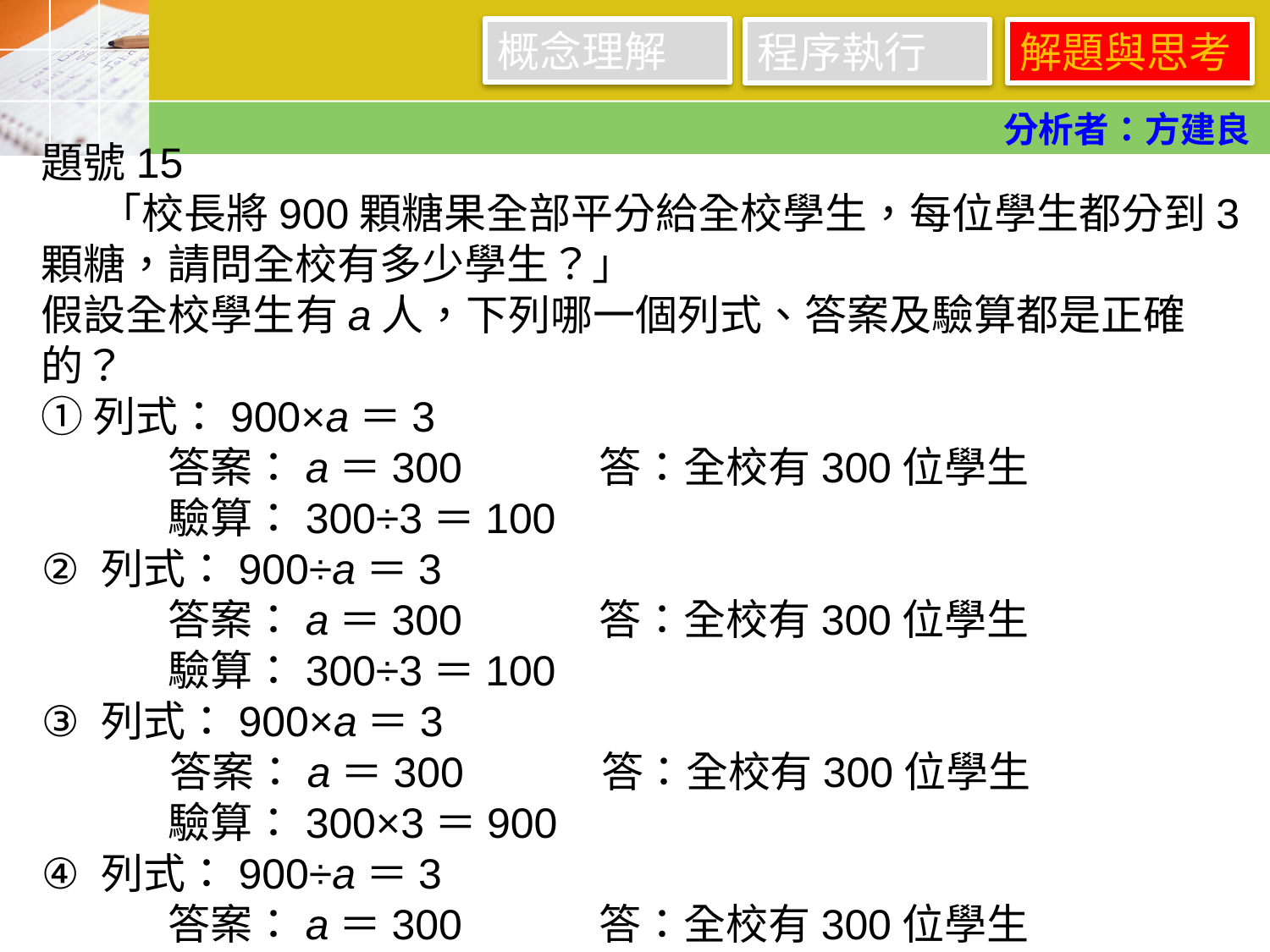

概念理解
程序執行
解題與思考
分析者：方建良
題號15
     「校長將900顆糖果全部平分給全校學生，每位學生都分到3顆糖，請問全校有多少學生？」
假設全校學生有a人，下列哪一個列式、答案及驗算都是正確的？
① 列式：900×a＝3
	答案：a＝300　　　答：全校有300位學生
	驗算：300÷3＝100
② 列式：900÷a＝3
	答案：a＝300　　　答：全校有300位學生
	驗算：300÷3＝100
③ 列式：900×a＝3
          答案：a＝300　　　答：全校有300位學生
	驗算：300×3＝900
④ 列式：900÷a＝3
	答案：a＝300　　　答：全校有300位學生
	驗算：300×3＝900